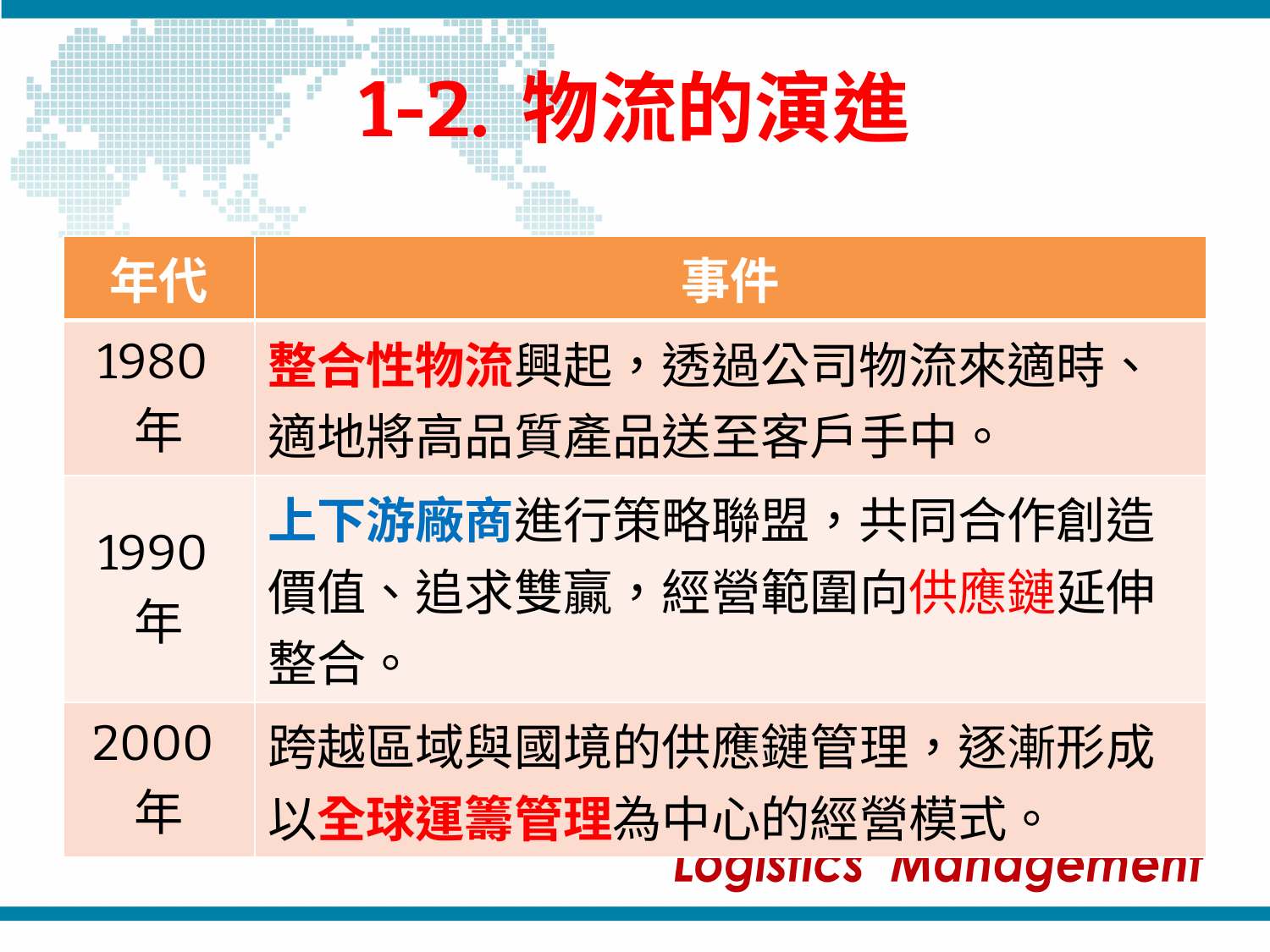

# 1-2. 物流的演進
| 年代 | 事件 |
| --- | --- |
| 1980年 | 整合性物流興起，透過公司物流來適時、適地將高品質產品送至客戶手中。 |
| 1990年 | 上下游廠商進行策略聯盟，共同合作創造價值、追求雙贏，經營範圍向供應鏈延伸整合。 |
| 2000年 | 跨越區域與國境的供應鏈管理，逐漸形成以全球運籌管理為中心的經營模式。 |